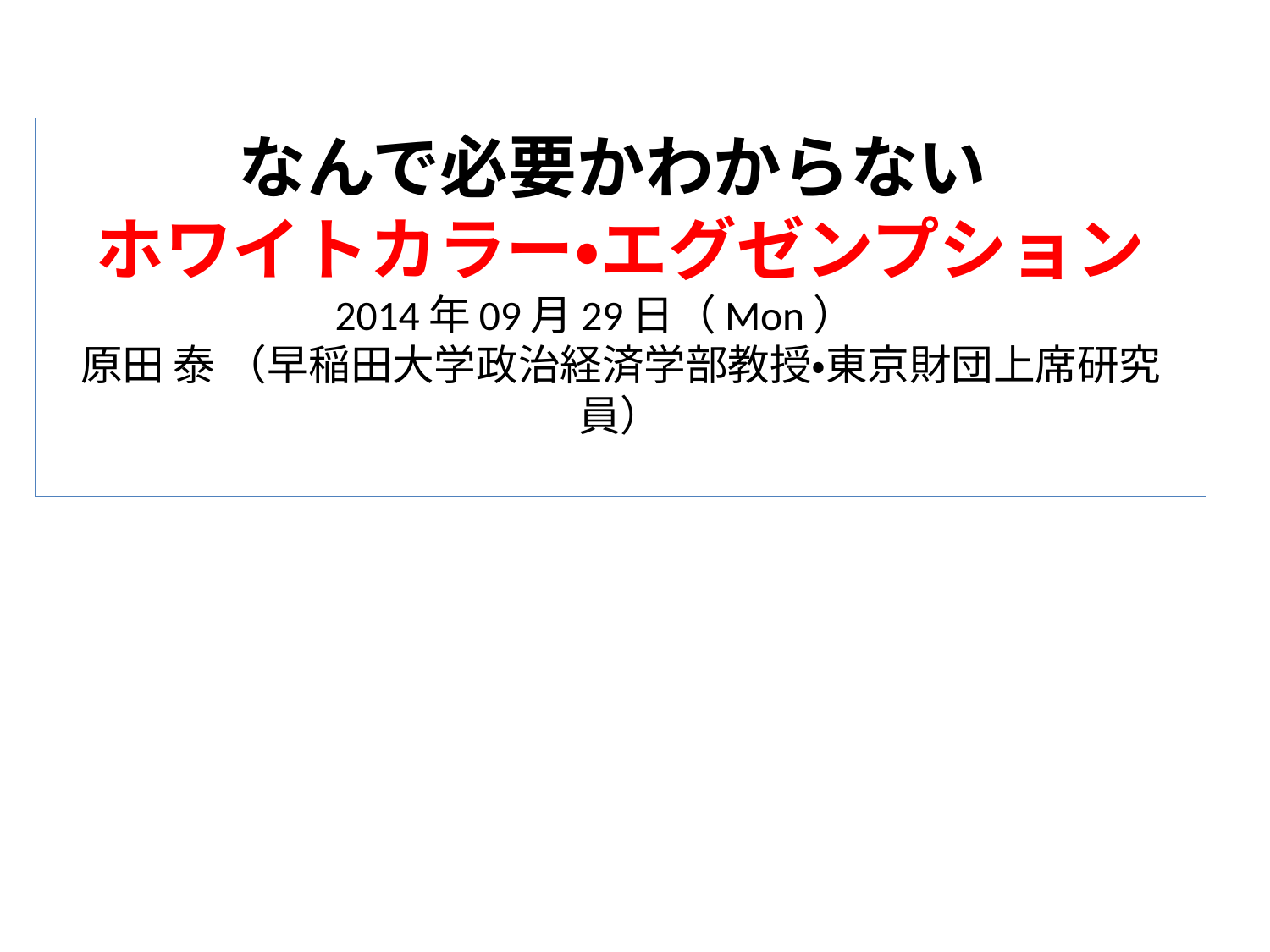

# なんで必要かわからない  ホワイトカラー・エグゼンプション 2014年09月29日（Mon）　  原田 泰 （早稲田大学政治経済学部教授・東京財団上席研究員）